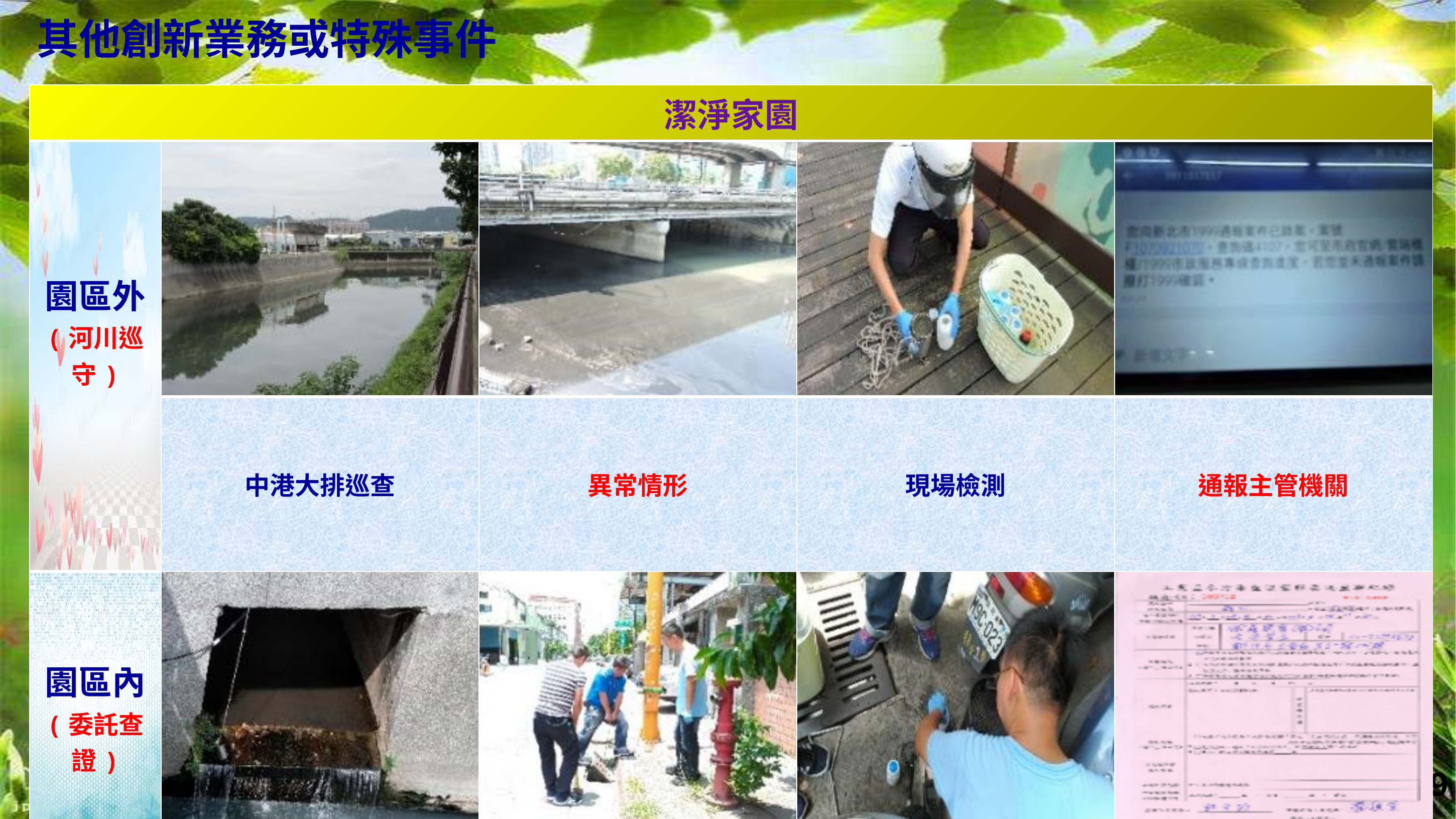

其他創新業務或特殊事件
| 潔淨家園 |
| --- |
| 園區外 (河川巡守) |  |  |  |  |
| --- | --- | --- | --- | --- |
|  | 中港大排巡查 | 異常情形 | 現場檢測 | 通報主管機關 |
| 園區內 (委託查證) |  |  |  |  |
|  | 承受水體巡查 | 異常情形 | 現場檢測 | 開立查證紀錄 函送主管機關 |
9